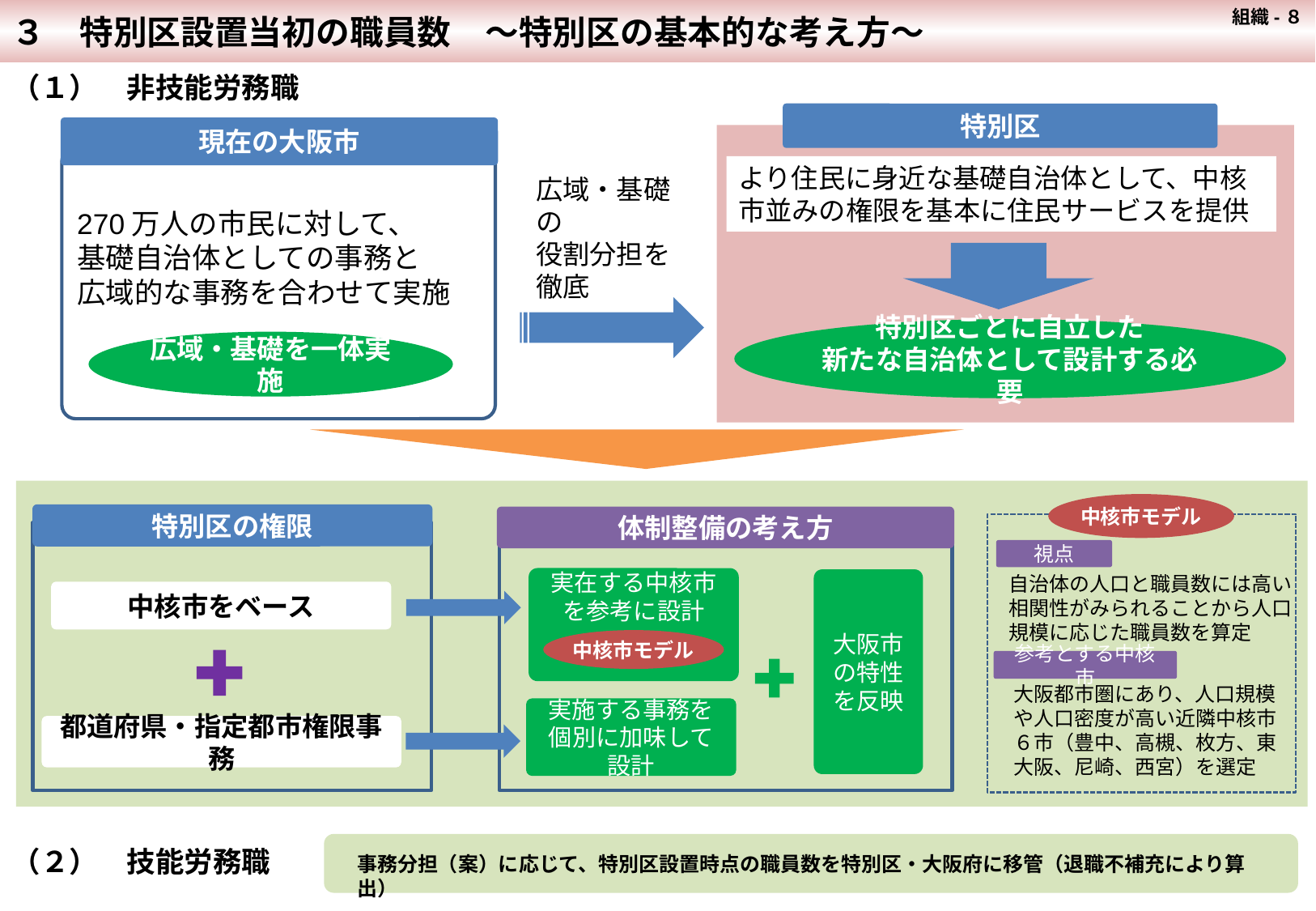

組織-８
３　特別区設置当初の職員数　～特別区の基本的な考え方～
組-５
（１）　非技能労務職
特別区
現在の大阪市

より住民に身近な基礎自治体として、中核市並みの権限を基本に住民サービスを提供
広域・基礎の
役割分担を
徹底
270万人の市民に対して、
基礎自治体としての事務と
広域的な事務を合わせて実施

特別区ごとに自立した
新たな自治体として設計する必要
広域・基礎を一体実施

中核市モデル
特別区の権限
体制整備の考え方

視点

自治体の人口と職員数には高い相関性がみられることから人口規模に応じた職員数を算定
実在する中核市を参考に設計

中核市モデル
大阪市の特性を反映
中核市をベース

参考とする中核市

大阪都市圏にあり、人口規模や人口密度が高い近隣中核市６市（豊中、高槻、枚方、東大阪、尼崎、西宮）を選定
実施する事務を個別に加味して設計
都道府県・指定都市権限事務

（２）　技能労務職
事務分担（案）に応じて、特別区設置時点の職員数を特別区・大阪府に移管（退職不補充により算出）